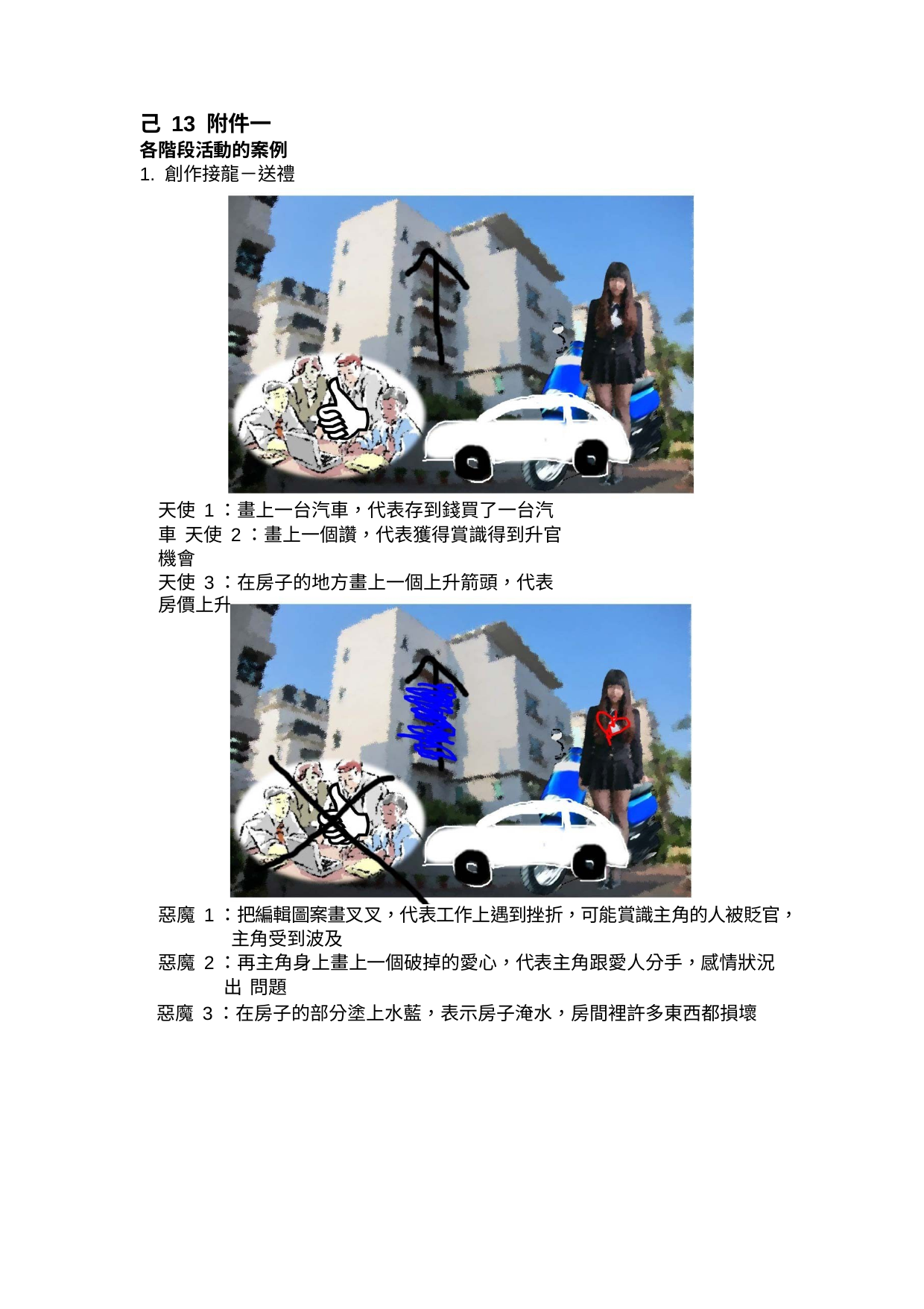

己 13 附件一  各階段活動的案例  1. 創作接龍－送禮

天使 1：畫上一台汽車，代表存到錢買了一台汽車  天使 2：畫上一個讚，代表獲得賞識得到升官機會
天使 3：在房子的地方畫上一個上升箭頭，代表房價上升

惡魔 1：把編輯圖案畫叉叉，代表工作上遇到挫折，可能賞識主角的人被貶官，  主角受到波及
惡魔 2：再主角身上畫上一個破掉的愛心，代表主角跟愛人分手，感情狀況出  問題
惡魔 3：在房子的部分塗上水藍，表示房子淹水，房間裡許多東西都損壞